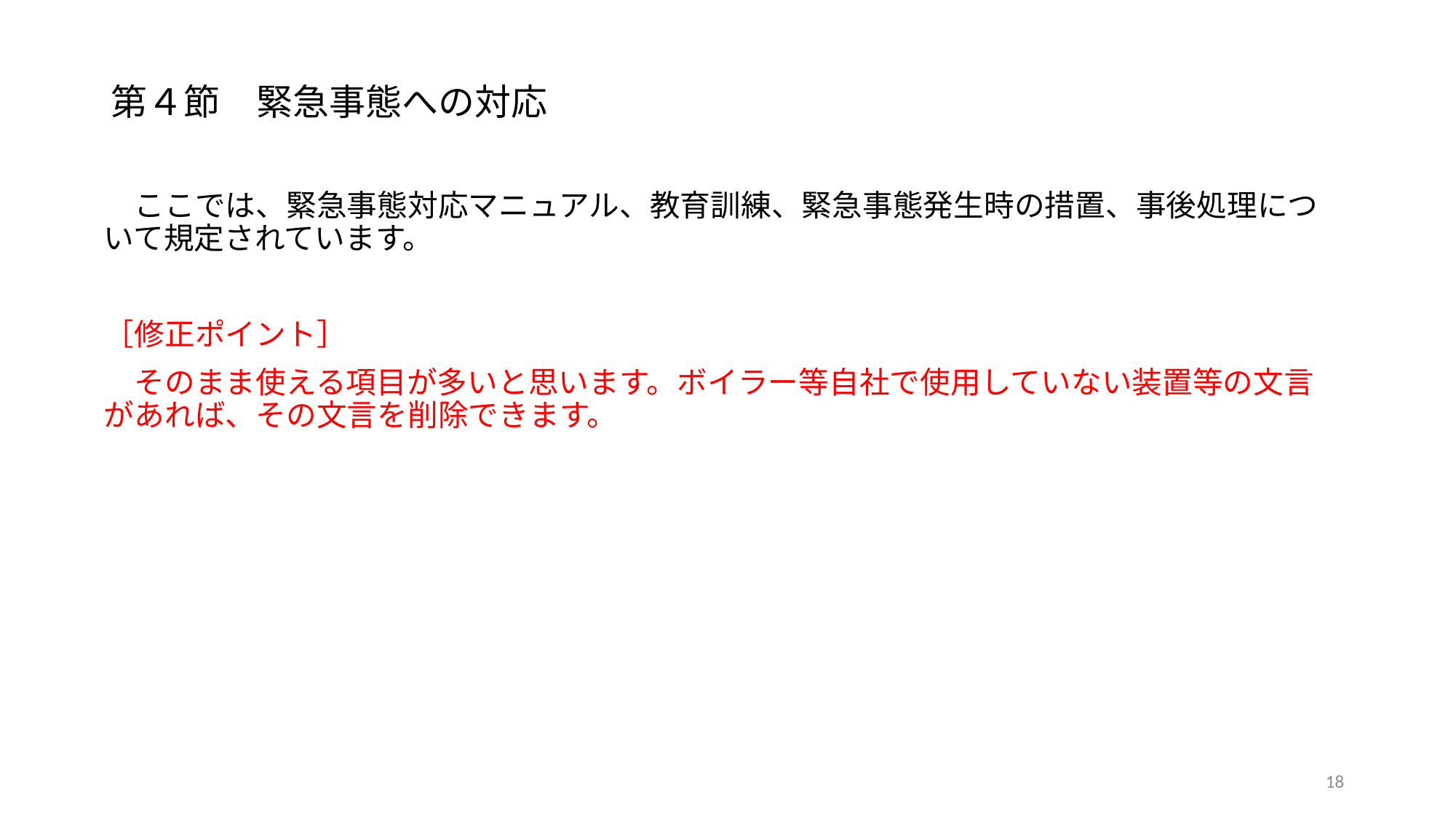

# 第４節　緊急事態への対応
　ここでは、緊急事態対応マニュアル、教育訓練、緊急事態発生時の措置、事後処理について規定されています。

［修正ポイント］
　そのまま使える項目が多いと思います。ボイラー等自社で使用していない装置等の文言があれば、その文言を削除できます。
18